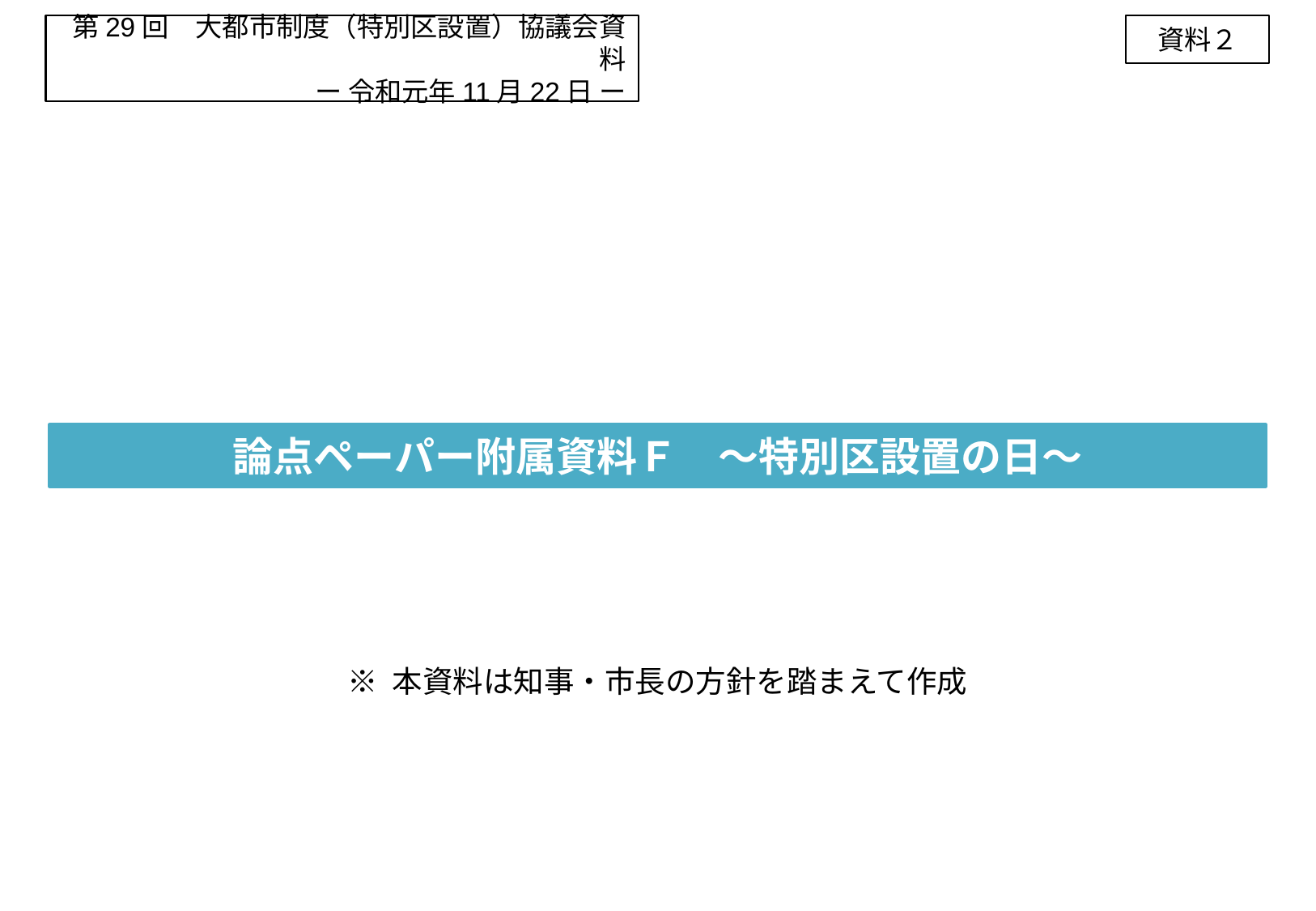

資料２
第29回　大都市制度（特別区設置）協議会資料
ー 令和元年11月22日 ー
# 論点ペーパー附属資料Ｆ　～特別区設置の日～
※ 本資料は知事・市長の方針を踏まえて作成